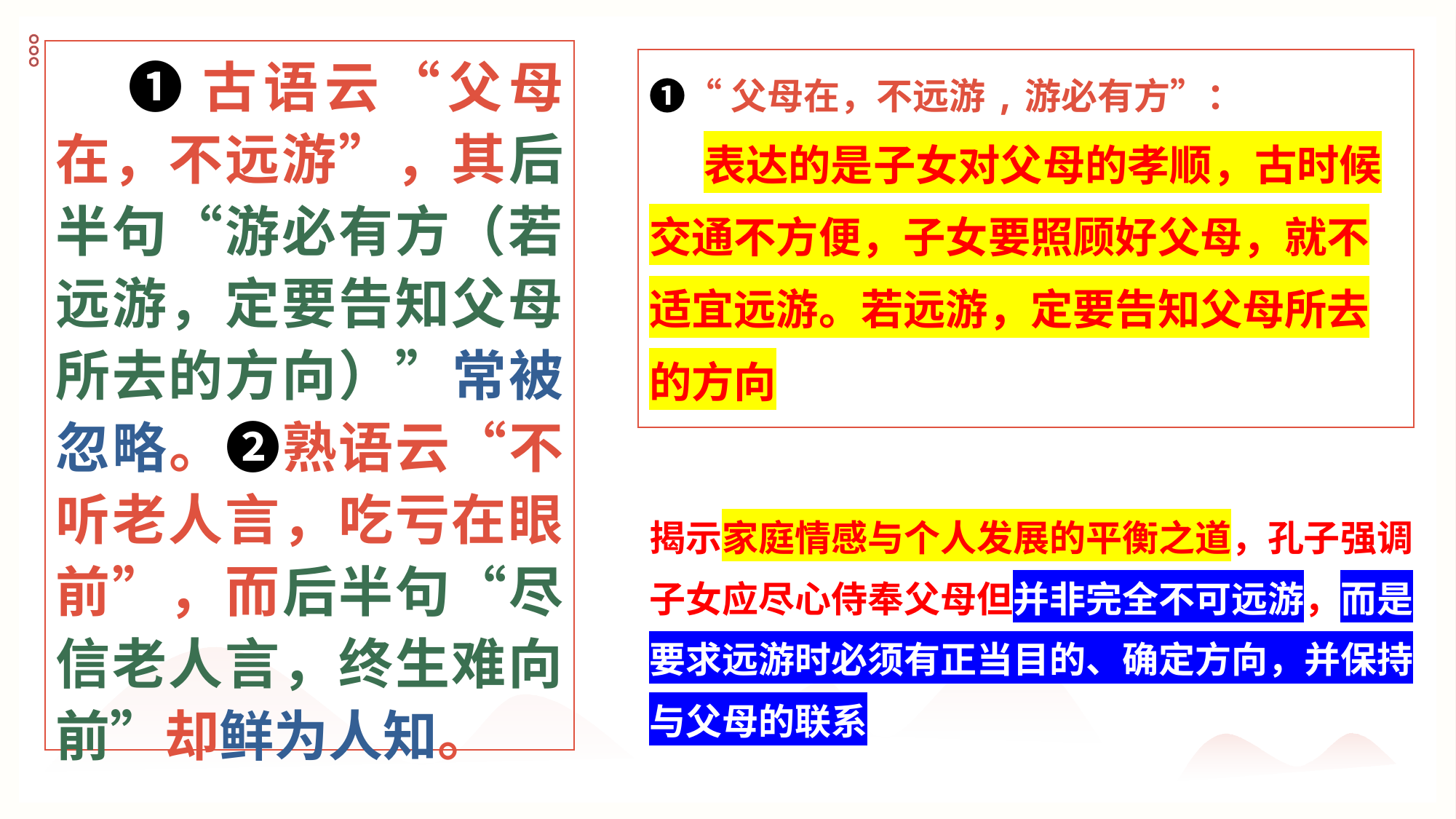

❶古语云“父母在，不远游”，其后半句“游必有方（若远游，定要告知父母所去的方向）”常被忽略。❷熟语云“不听老人言，吃亏在眼前”，而后半句“尽信老人言，终生难向前”却鲜为人知。

❶“父母在，不远游,游必有方”：
表达的是子女对父母的孝顺，古时候交通不方便，子女要照顾好父母，就不适宜远游。若远游，定要告知父母所去的方向

揭示家庭情感与个人发展的平衡之道，孔子强调子女应尽心侍奉父母但并非完全不可远游，而是要求远游时必须有正当目的、确定方向，并保持与父母的联系